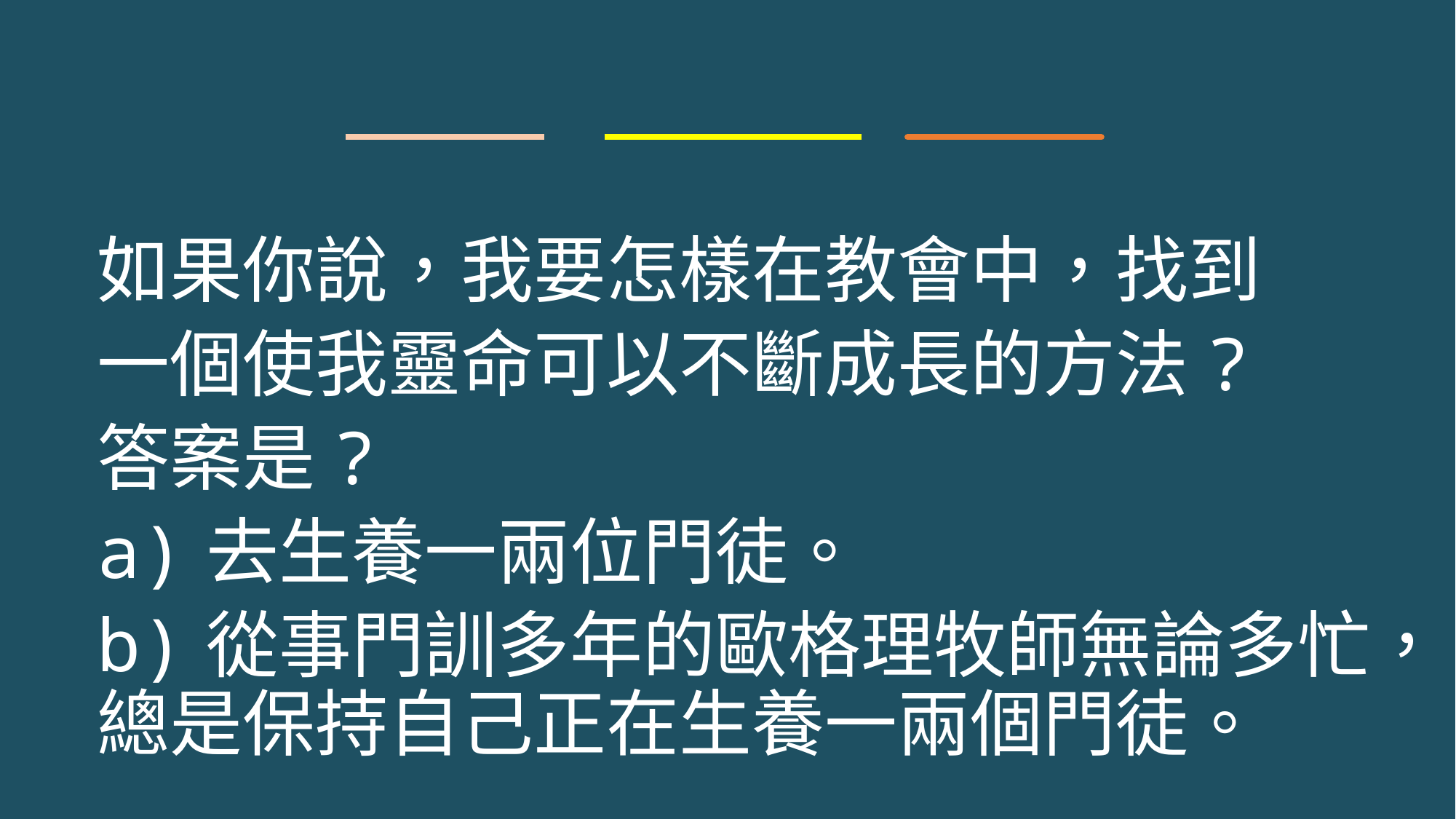

如果你說，我要怎樣在教會中，找到
一個使我靈命可以不斷成長的方法?
答案是?
a)	去生養一兩位門徒。
b)	從事門訓多年的歐格理牧師無論多忙，總是保持自己正在生養一兩個門徒。